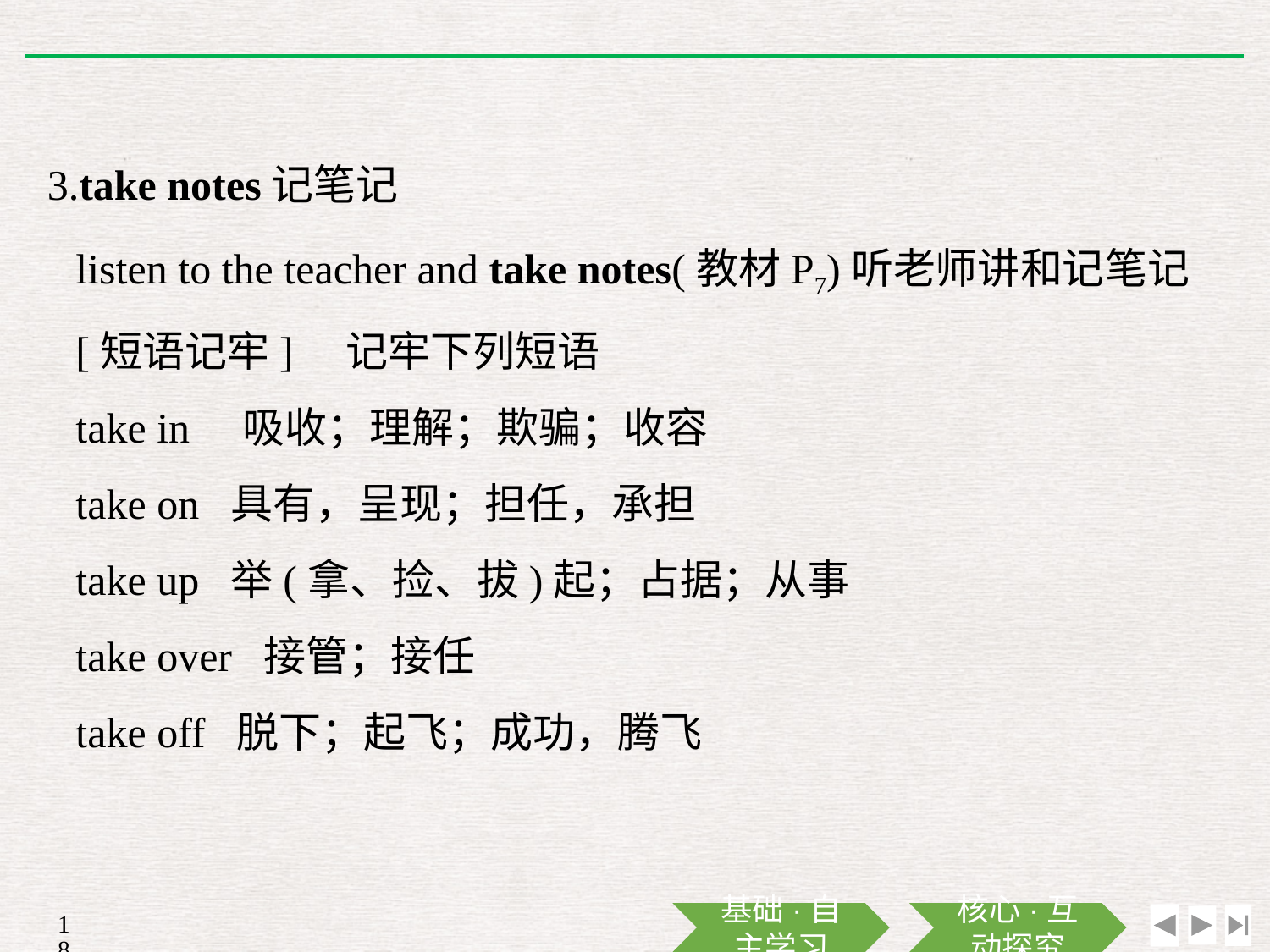

3.take notes记笔记
listen to the teacher and take notes(教材P7)听老师讲和记笔记
[短语记牢]　记牢下列短语
take in　吸收；理解；欺骗；收容
take on  具有，呈现；担任，承担
take up  举(拿、捡、拔)起；占据；从事
take over  接管；接任
take off  脱下；起飞；成功，腾飞